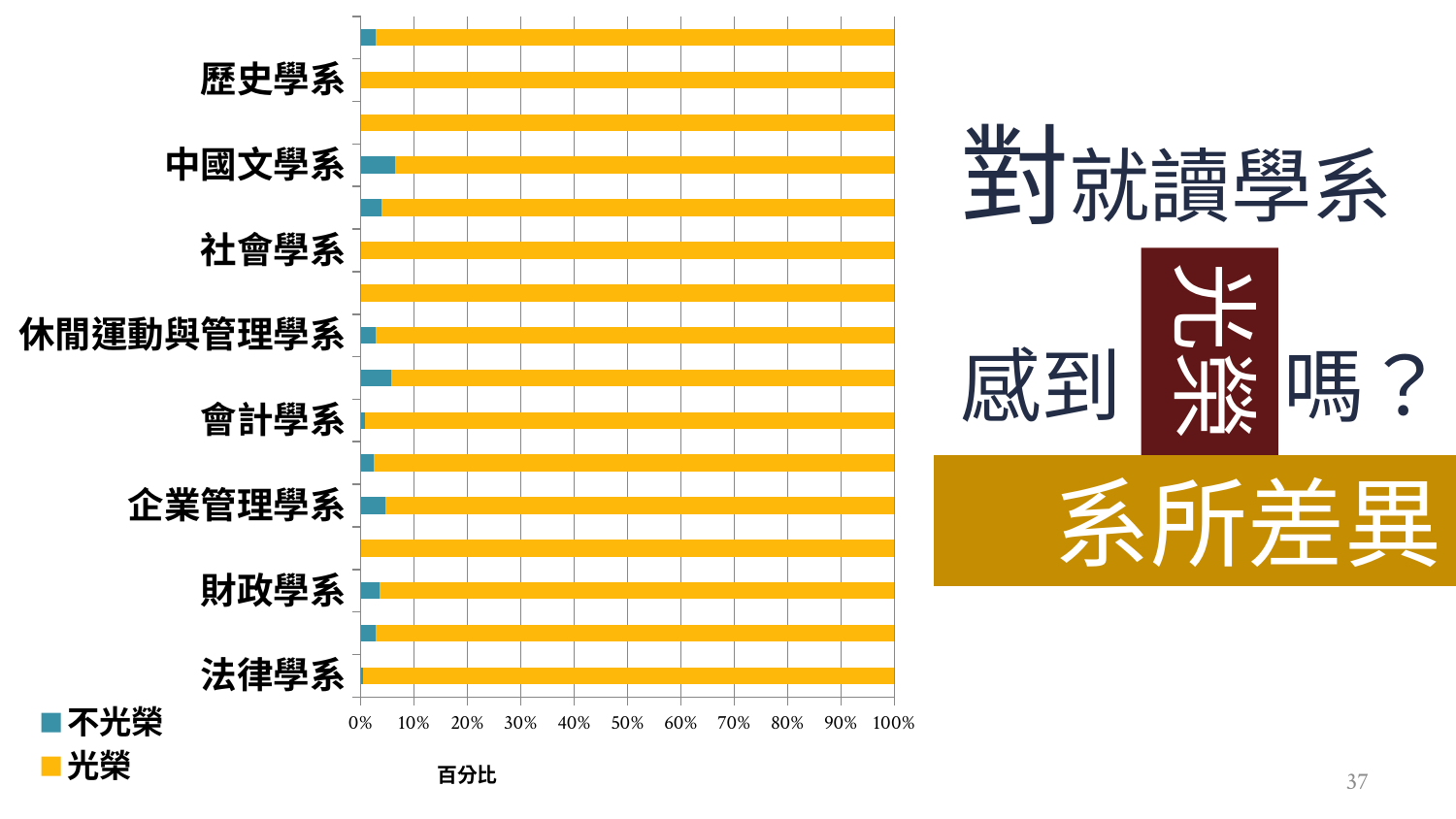

### Chart

| Category | 不光榮 | 光榮 |
|---|---|---|
| 法律學系 | 0.005000000000000008 | 0.995 |
| 公共行政學系 | 0.029 | 0.9710000000000006 |
| 財政學系 | 0.036 | 0.9640000000000006 |
| 不動產與城鄉環境學系 | 0.0 | 1.0 |
| 企業管理學系 | 0.047000000000000014 | 0.9530000000000006 |
| 金融與合作經營學系 | 0.025 | 0.9750000000000006 |
| 會計學系 | 0.008000000000000018 | 0.992 |
| 統計學系 | 0.05700000000000002 | 0.943 |
| 休閒運動與管理學系 | 0.028 | 0.9720000000000006 |
| 經濟學系 | 0.0 | 1.0 |
| 社會學系 | 0.0 | 1.0 |
| 社會工作學系 | 0.039000000000000014 | 0.9610000000000006 |
| 中國文學系 | 0.065 | 0.935 |
| 應用外語學系 | 0.0 | 1.0 |
| 歷史學系 | 0.0 | 1.0 |
| 資訊工程學系 | 0.028 | 0.9720000000000006 |
對就讀學系

感到    嗎？
光榮
系所差異
37